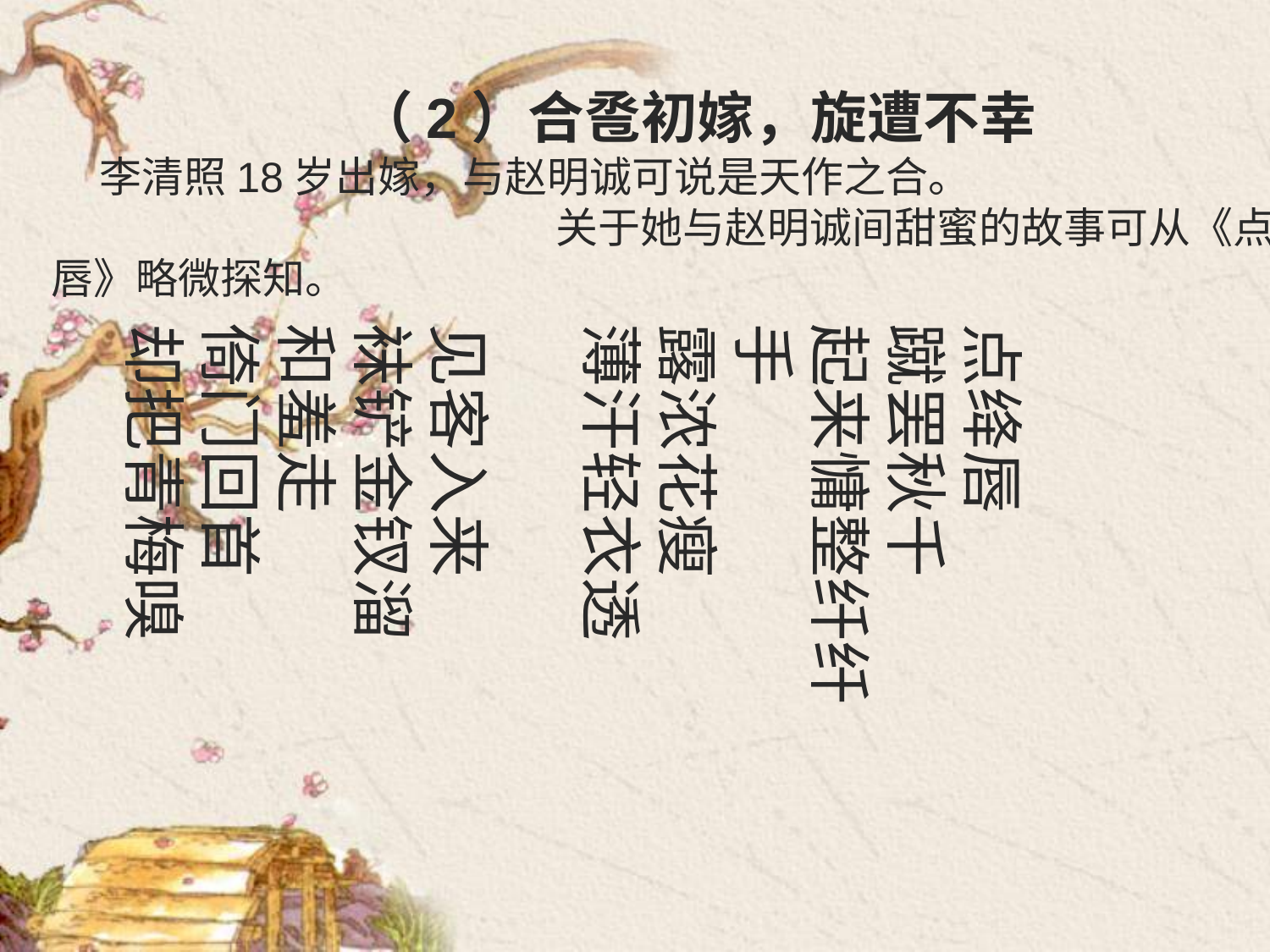

（2）合卺初嫁，旋遭不幸
    李清照18岁出嫁，与赵明诚可说是天作之合。                                                                                            关于她与赵明诚间甜蜜的故事可从《点绛唇》略微探知。

点绛唇
蹴罢秋千
起来慵整纤纤手
露浓花瘦
薄汗轻衣透

见客入来
袜铲金钗溜
和羞走
倚门回首
却把青梅嗅